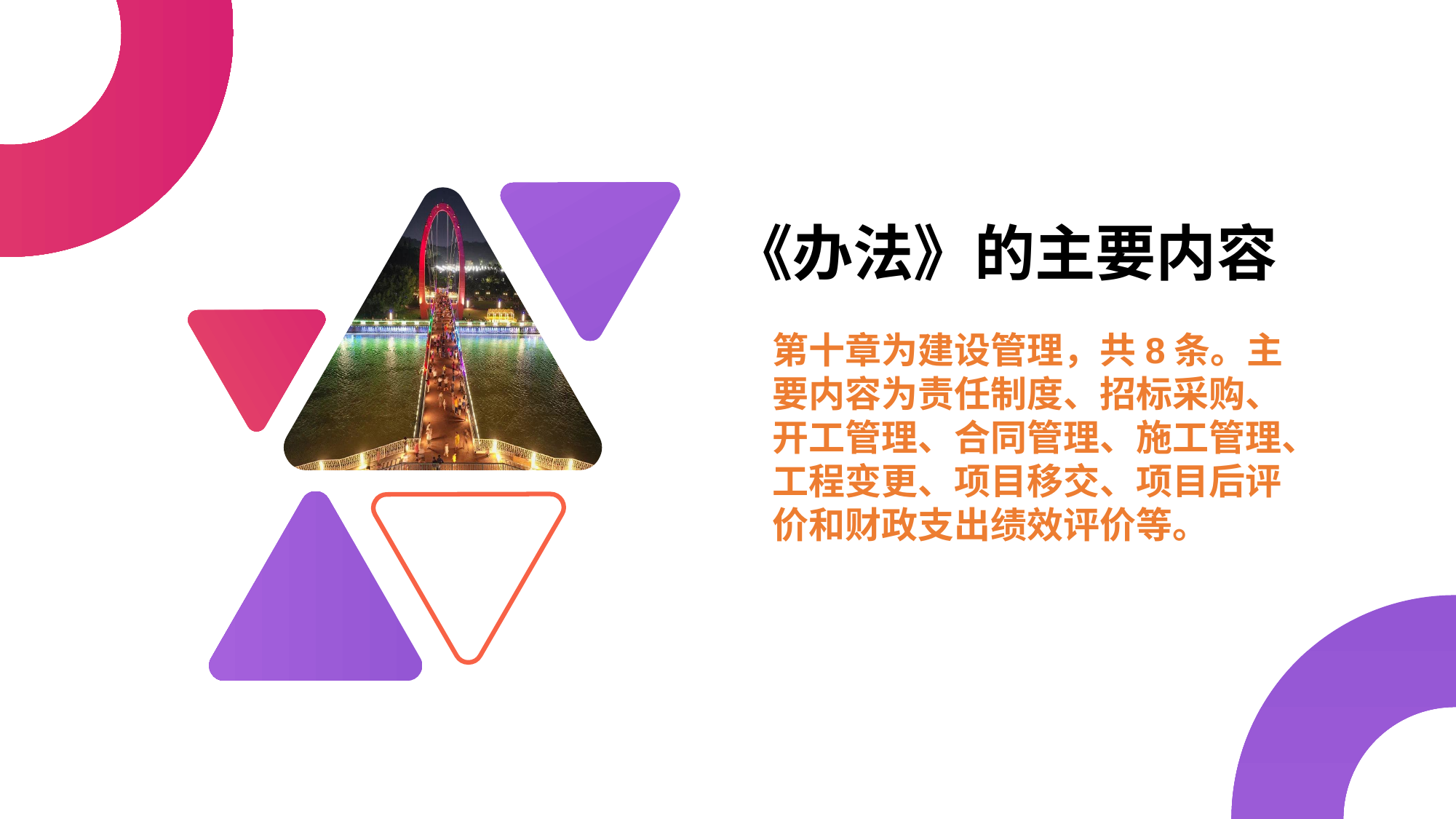

《办法》的主要内容

第十章为建设管理，共8条。主要内容为责任制度、招标采购、开工管理、合同管理、施工管理、工程变更、项目移交、项目后评价和财政支出绩效评价等。